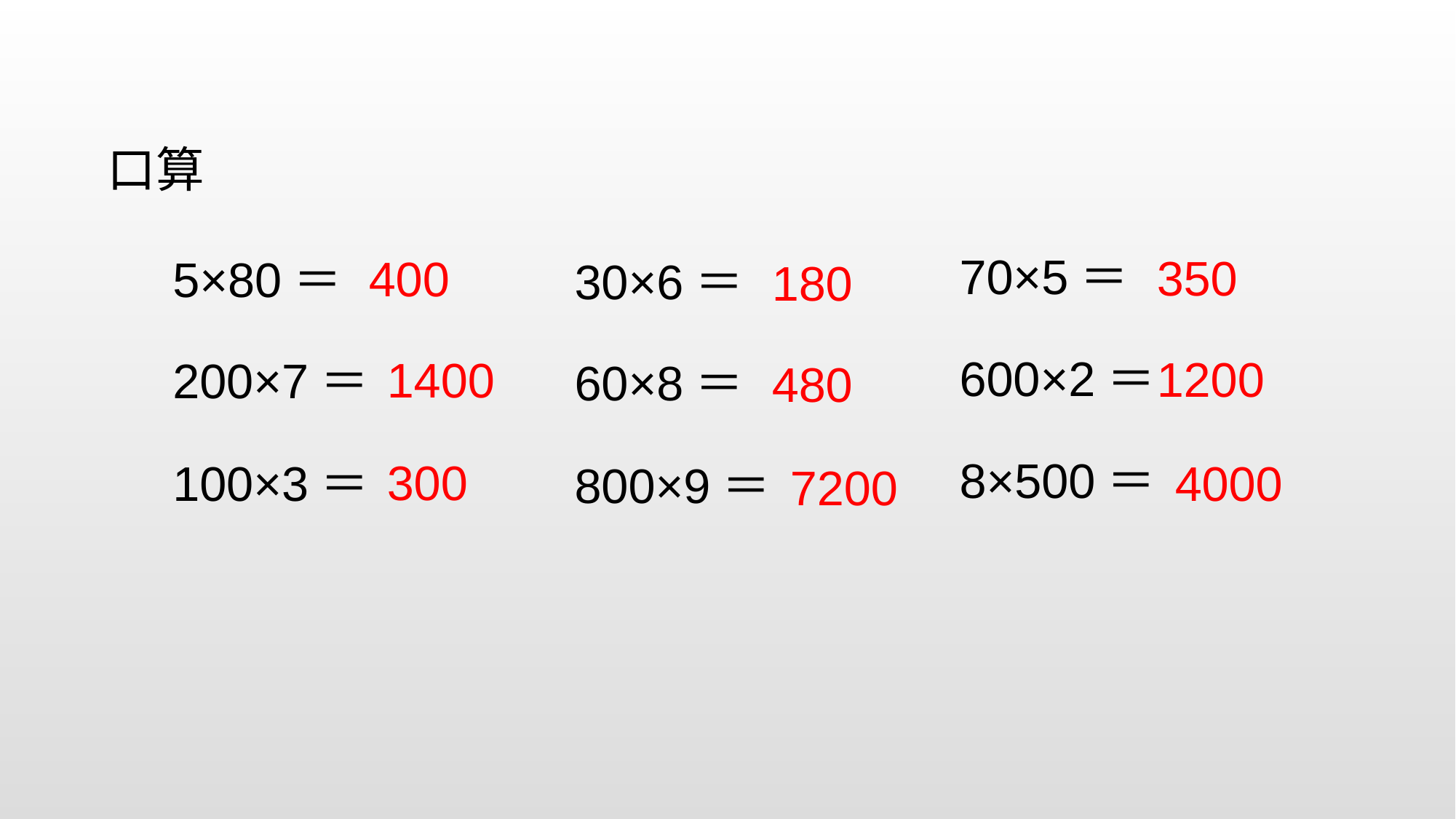

口算
70×5＝
350
400
5×80＝
30×6＝
180
600×2＝
1200
1400
200×7＝
60×8＝
480
8×500＝
300
100×3＝
4000
800×9＝
7200